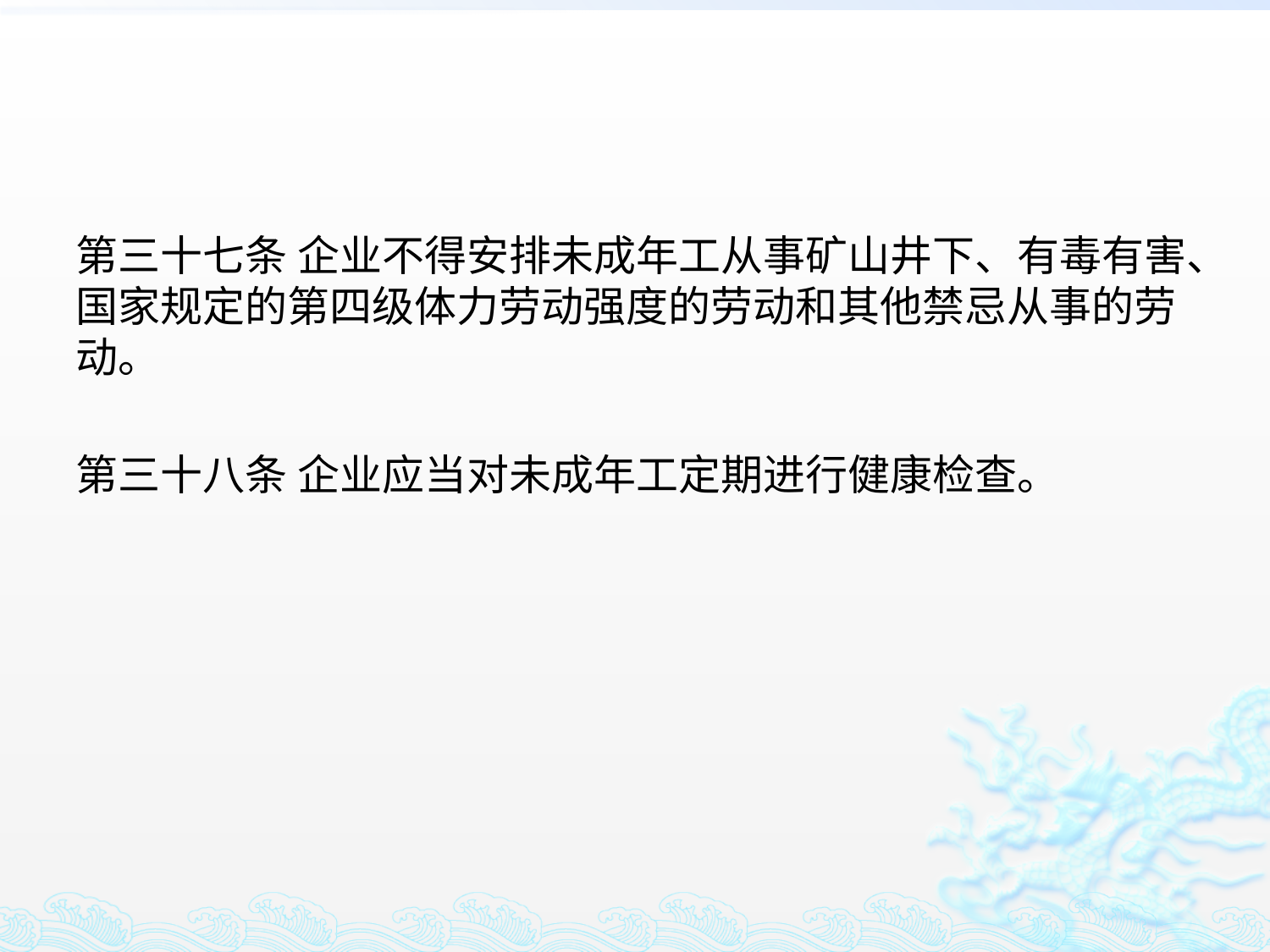

#
第三十七条 企业不得安排未成年工从事矿山井下、有毒有害、国家规定的第四级体力劳动强度的劳动和其他禁忌从事的劳动。

第三十八条 企业应当对未成年工定期进行健康检查。